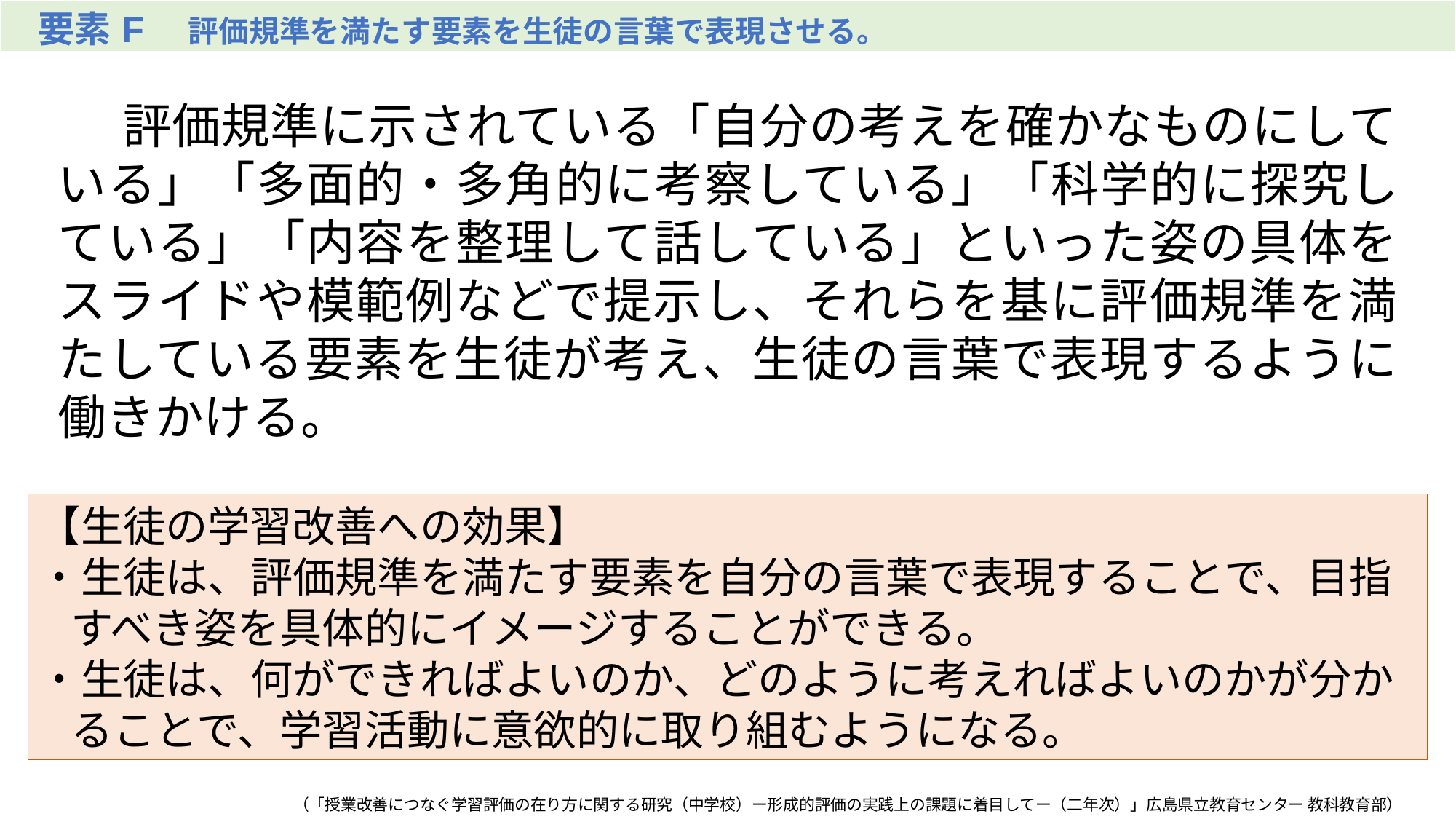

| 要素F　評価規準を満たす要素を生徒の言葉で表現させる。 |
| --- |
　評価規準に示されている「自分の考えを確かなものにしている」「多面的・多角的に考察している」「科学的に探究している」「内容を整理して話している」といった姿の具体をスライドや模範例などで提示し、それらを基に評価規準を満たしている要素を生徒が考え、生徒の言葉で表現するように働きかける。
【生徒の学習改善への効果】
・生徒は、評価規準を満たす要素を自分の言葉で表現することで、目指すべき姿を具体的にイメージすることができる。
・生徒は、何ができればよいのか、どのように考えればよいのかが分かることで、学習活動に意欲的に取り組むようになる。
（「授業改善につなぐ学習評価の在り方に関する研究（中学校）ー形成的評価の実践上の課題に着目してー（二年次）」広島県立教育センター 教科教育部）